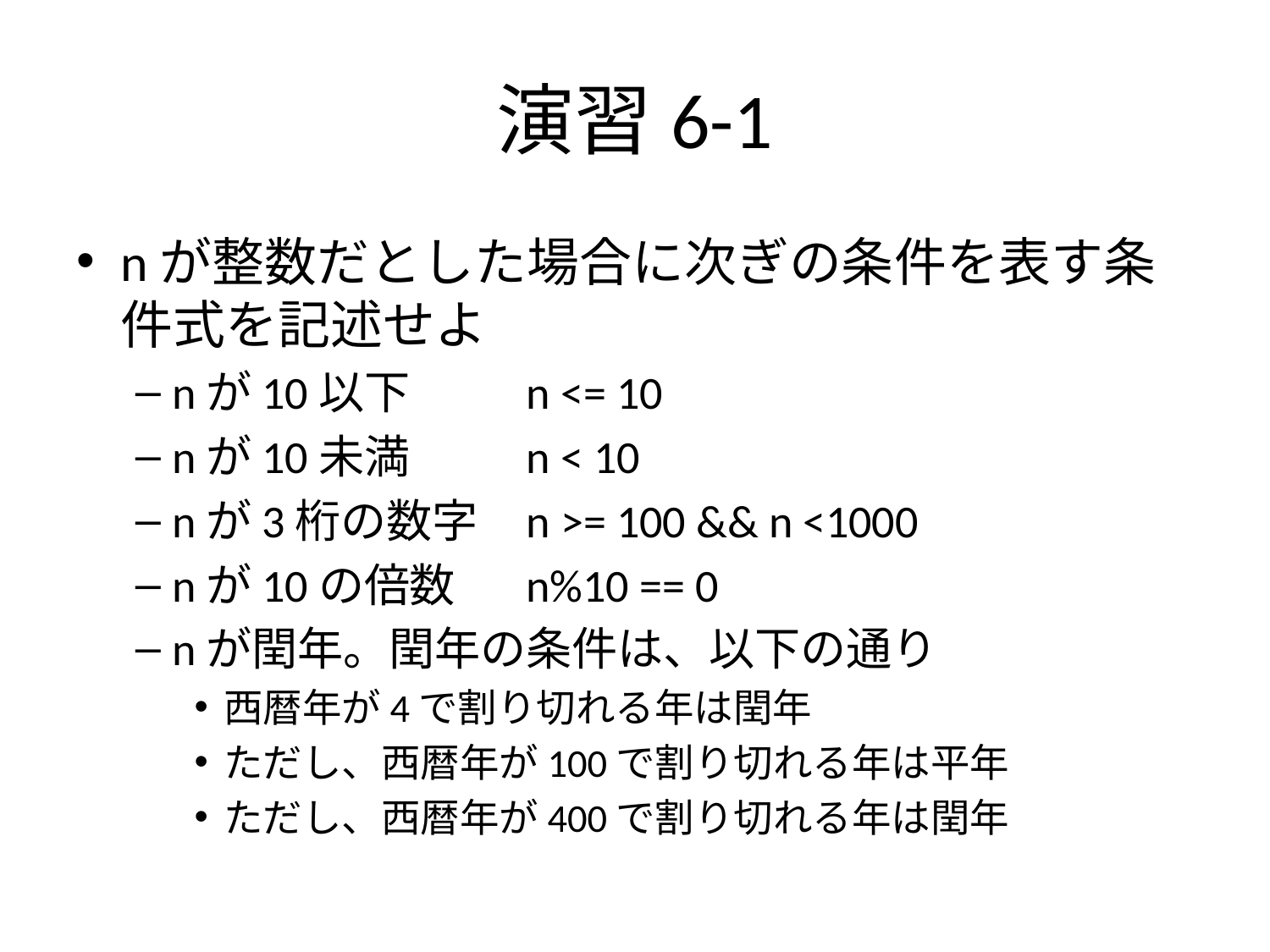

# 演習6-1
nが整数だとした場合に次ぎの条件を表す条件式を記述せよ
nが10以下　		n <= 10
nが10未満		n < 10
nが3桁の数字	n >= 100 && n <1000
nが10の倍数 	n%10 == 0
nが閏年。閏年の条件は、以下の通り
西暦年が4で割り切れる年は閏年
ただし、西暦年が100で割り切れる年は平年
ただし、西暦年が400で割り切れる年は閏年